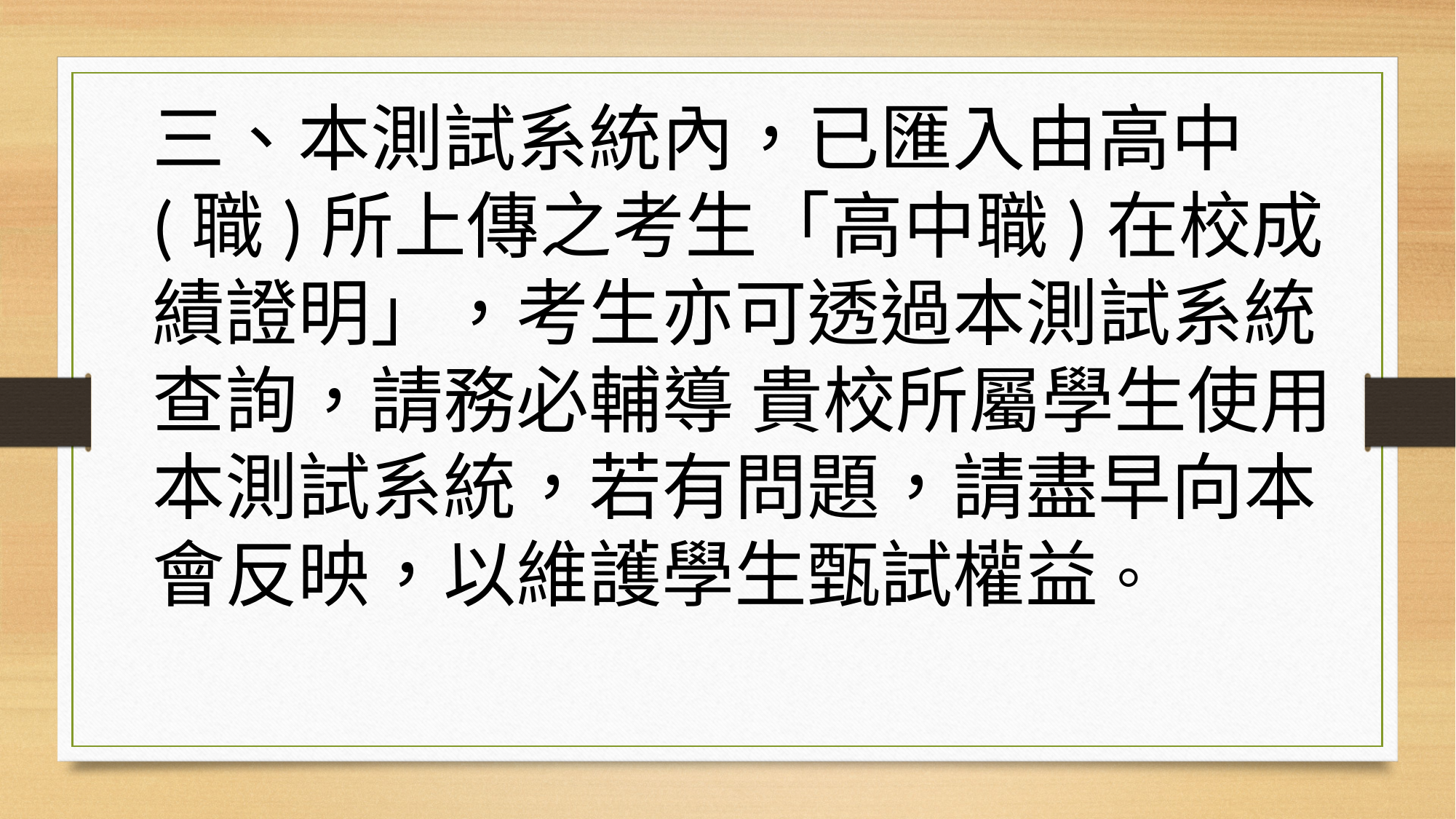

三、本測試系統內，已匯入由高中(職)所上傳之考生「高中職)在校成績證明」，考生亦可透過本測試系統查詢，請務必輔導 貴校所屬學生使用本測試系統，若有問題，請盡早向本會反映，以維護學生甄試權益。